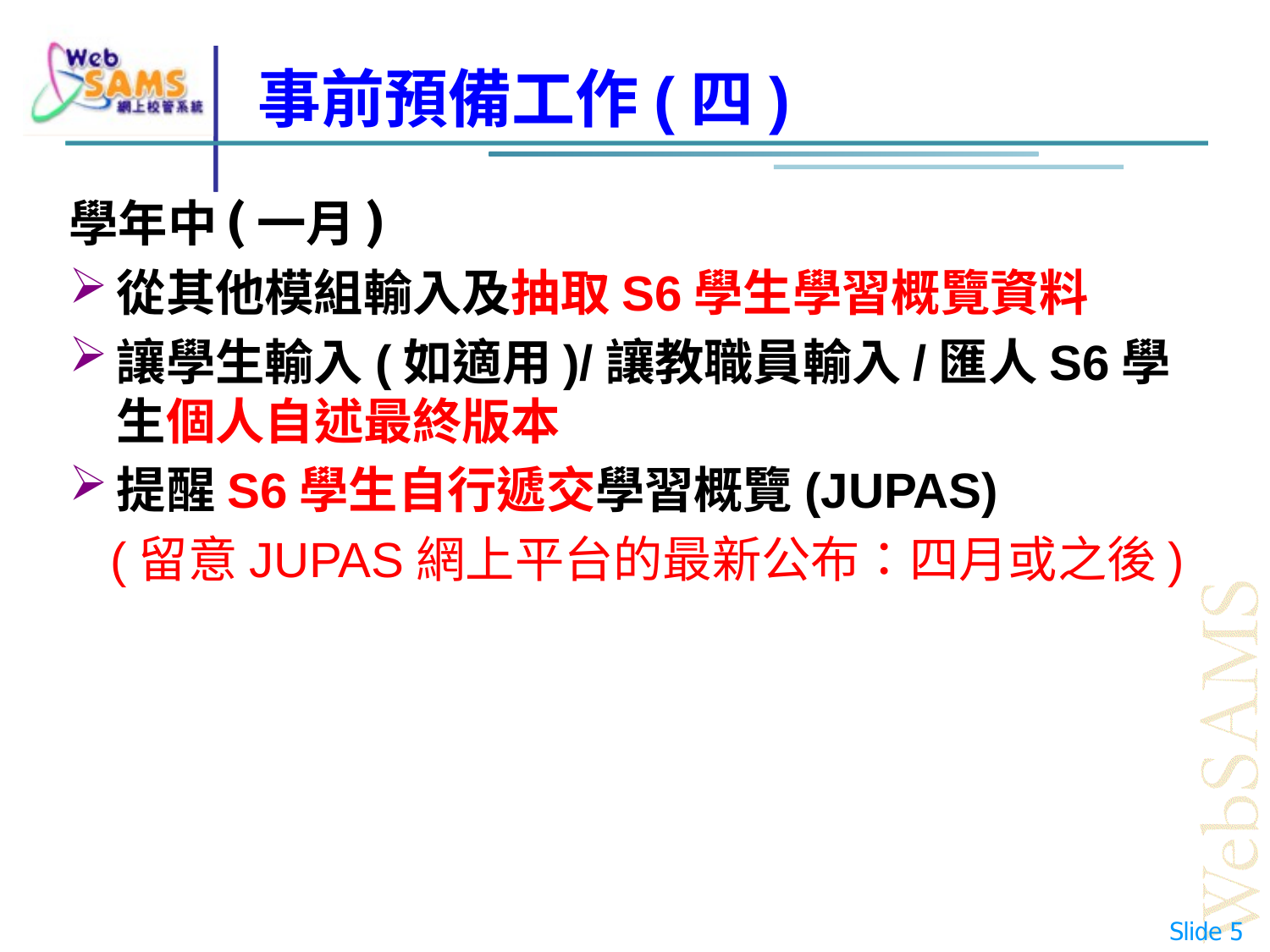

# 事前預備工作(四)
學年中(一月)
從其他模組輸入及抽取S6學生學習概覽資料
讓學生輸入(如適用)/讓教職員輸入/匯人S6學生個人自述最終版本
提醒S6學生自行遞交學習概覽(JUPAS)
   (留意JUPAS網上平台的最新公布：四月或之後)